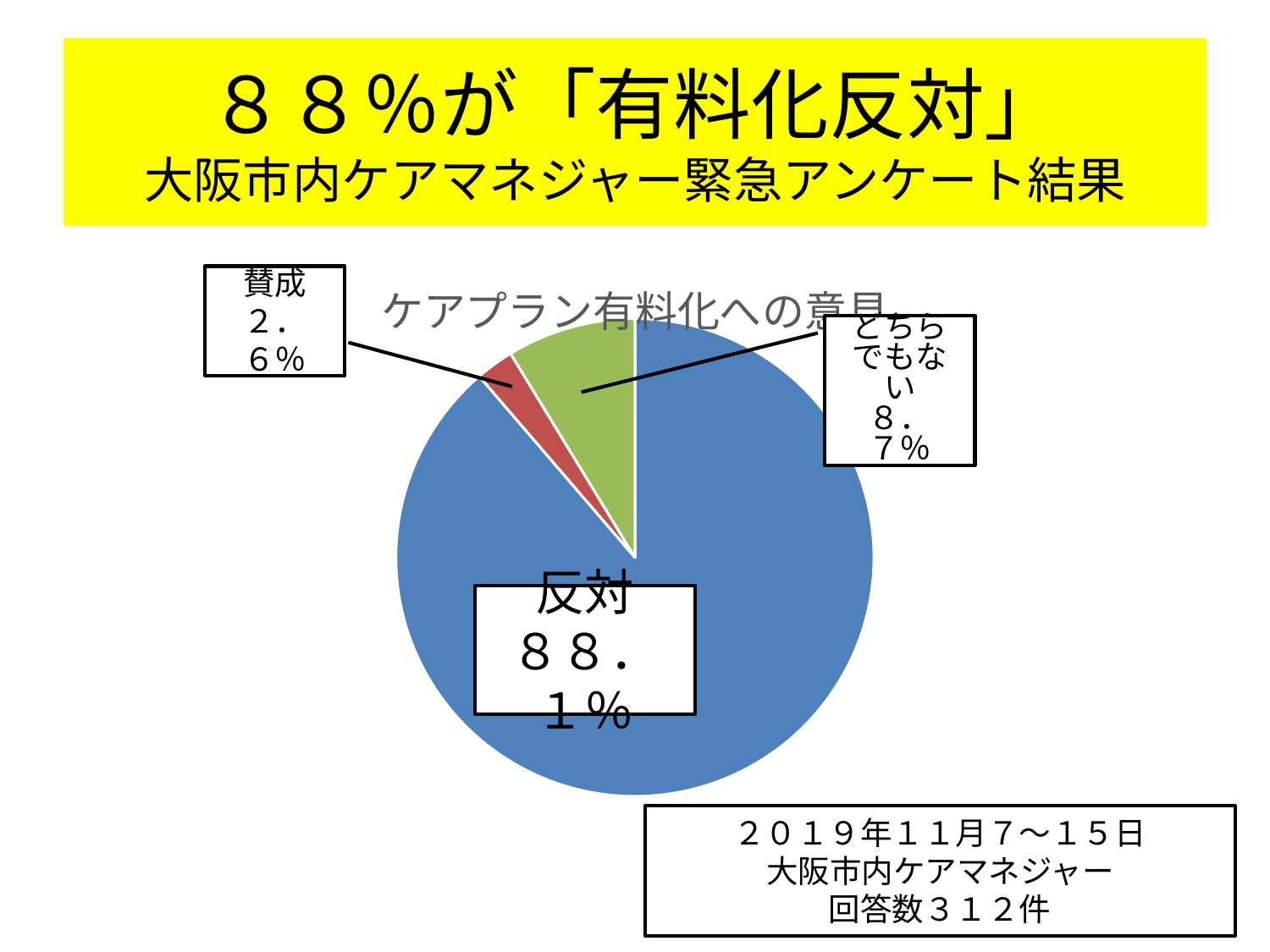

# ８８％が「有料化反対」 大阪市内ケアマネジャー緊急アンケート結果

### Chart: ケアプラン有料化への意見

| Category |  |
|---|---|
| 反対 | 0.8814102564102564 |
| 賛成 | 0.02564102564102564 |
| どちらでもない | 0.08653846153846154 |
賛成
２．６％
反対
８８．１％
２０１９年１１月７～１５日
大阪市内ケアマネジャー
回答数３１２件